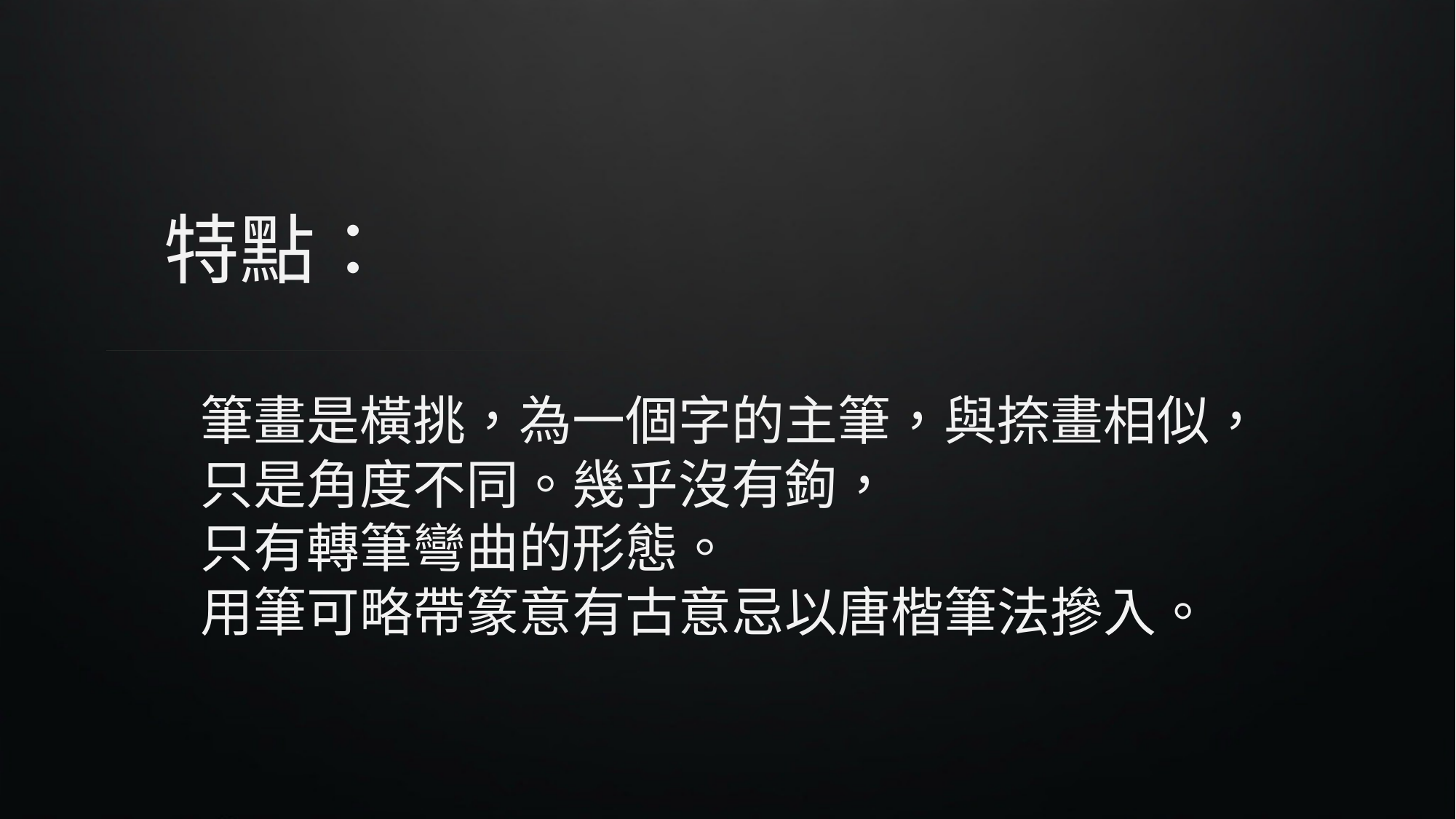

特點：

筆畫是橫挑，為一個字的主筆，與捺畫相似，
只是角度不同。幾乎沒有鉤，
只有轉筆彎曲的形態。
用筆可略帶篆意有古意忌以唐楷筆法摻入。